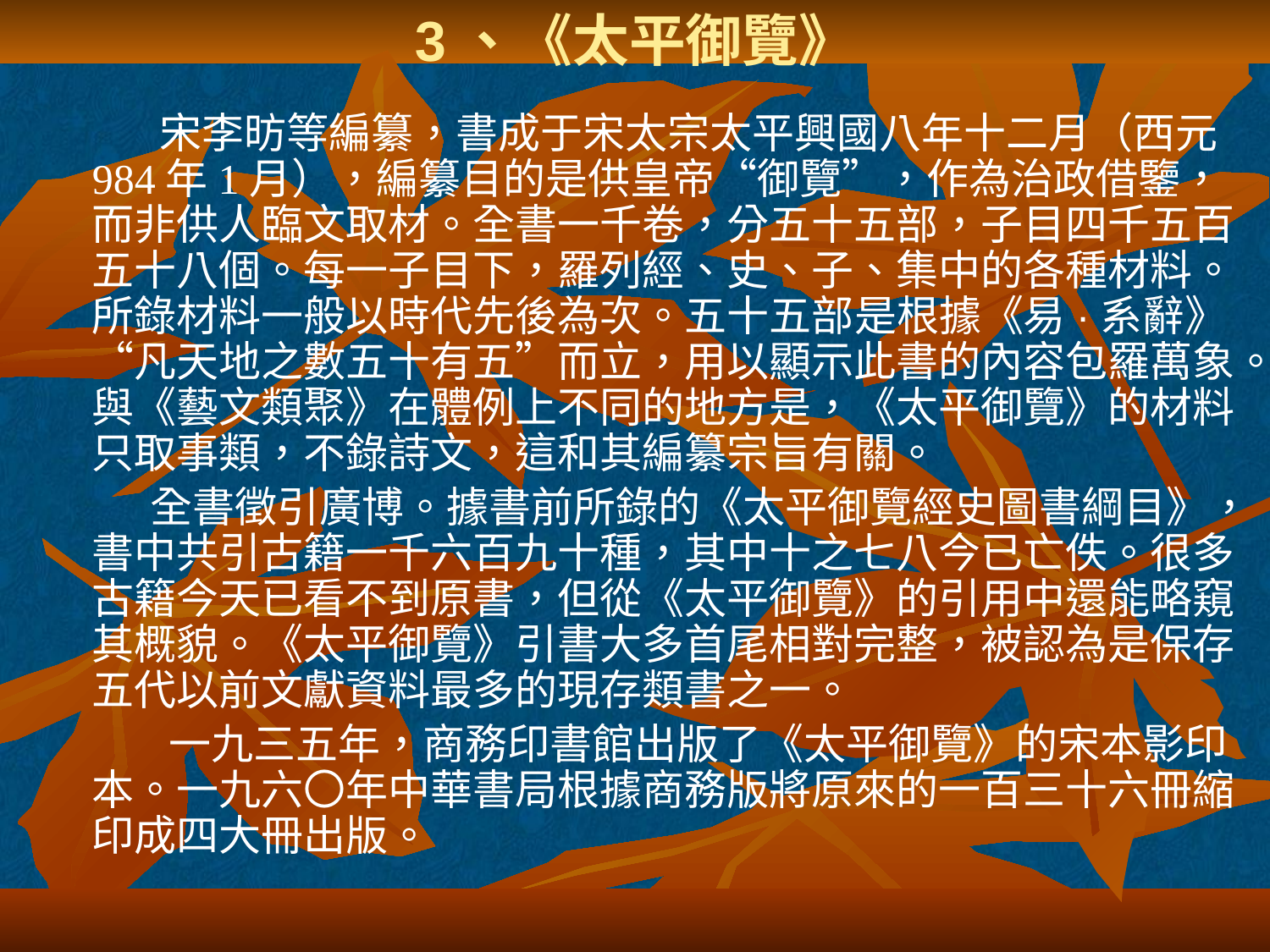

# 3、《太平御覽》
           宋李昉等編纂，書成于宋太宗太平興國八年十二月（西元984年1月），編纂目的是供皇帝“御覽”，作為治政借鑒，而非供人臨文取材。全書一千卷，分五十五部，子目四千五百五十八個。每一子目下，羅列經、史、子、集中的各種材料。所錄材料一般以時代先後為次。五十五部是根據《易·系辭》“凡天地之數五十有五”而立，用以顯示此書的內容包羅萬象。與《藝文類聚》在體例上不同的地方是，《太平御覽》的材料只取事類，不錄詩文，這和其編纂宗旨有關。
          全書徵引廣博。據書前所錄的《太平御覽經史圖書綱目》，書中共引古籍一千六百九十種，其中十之七八今已亡佚。很多古籍今天已看不到原書，但從《太平御覽》的引用中還能略窺其概貌。《太平御覽》引書大多首尾相對完整，被認為是保存五代以前文獻資料最多的現存類書之一。
            一九三五年，商務印書館出版了《太平御覽》的宋本影印本。一九六〇年中華書局根據商務版將原來的一百三十六冊縮印成四大冊出版。